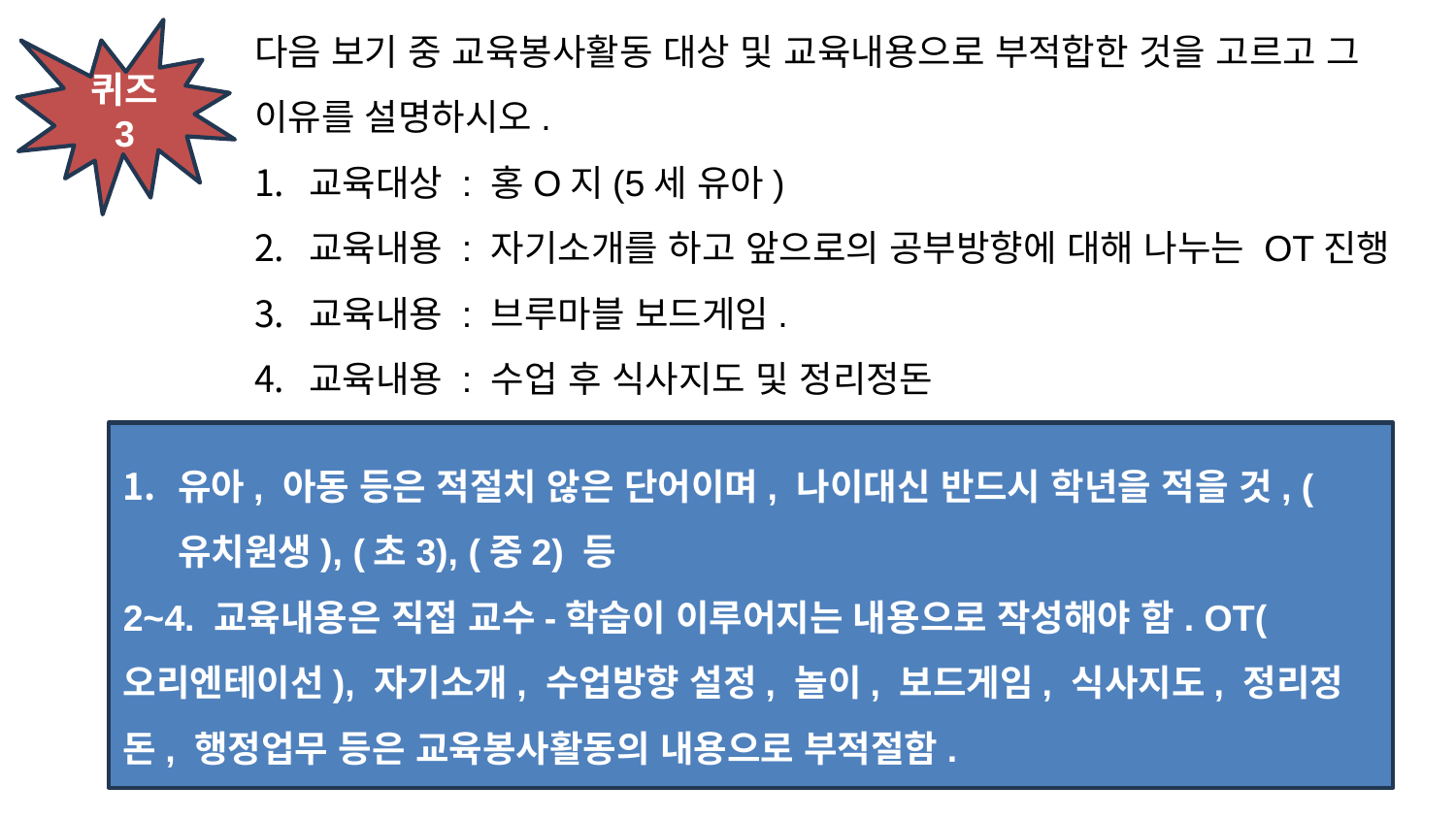

다음 보기 중 교육봉사활동 대상 및 교육내용으로 부적합한 것을 고르고 그 이유를 설명하시오.
교육대상 : 홍O지(5세 유아)
교육내용 : 자기소개를 하고 앞으로의 공부방향에 대해 나누는 OT진행
교육내용 : 브루마블 보드게임.
교육내용 : 수업 후 식사지도 및 정리정돈
퀴즈 3
유아, 아동 등은 적절치 않은 단어이며, 나이대신 반드시 학년을 적을 것, (유치원생), (초3), (중2) 등
2~4. 교육내용은 직접 교수-학습이 이루어지는 내용으로 작성해야 함. OT(오리엔테이선), 자기소개, 수업방향 설정, 놀이, 보드게임, 식사지도, 정리정돈, 행정업무 등은 교육봉사활동의 내용으로 부적절함.